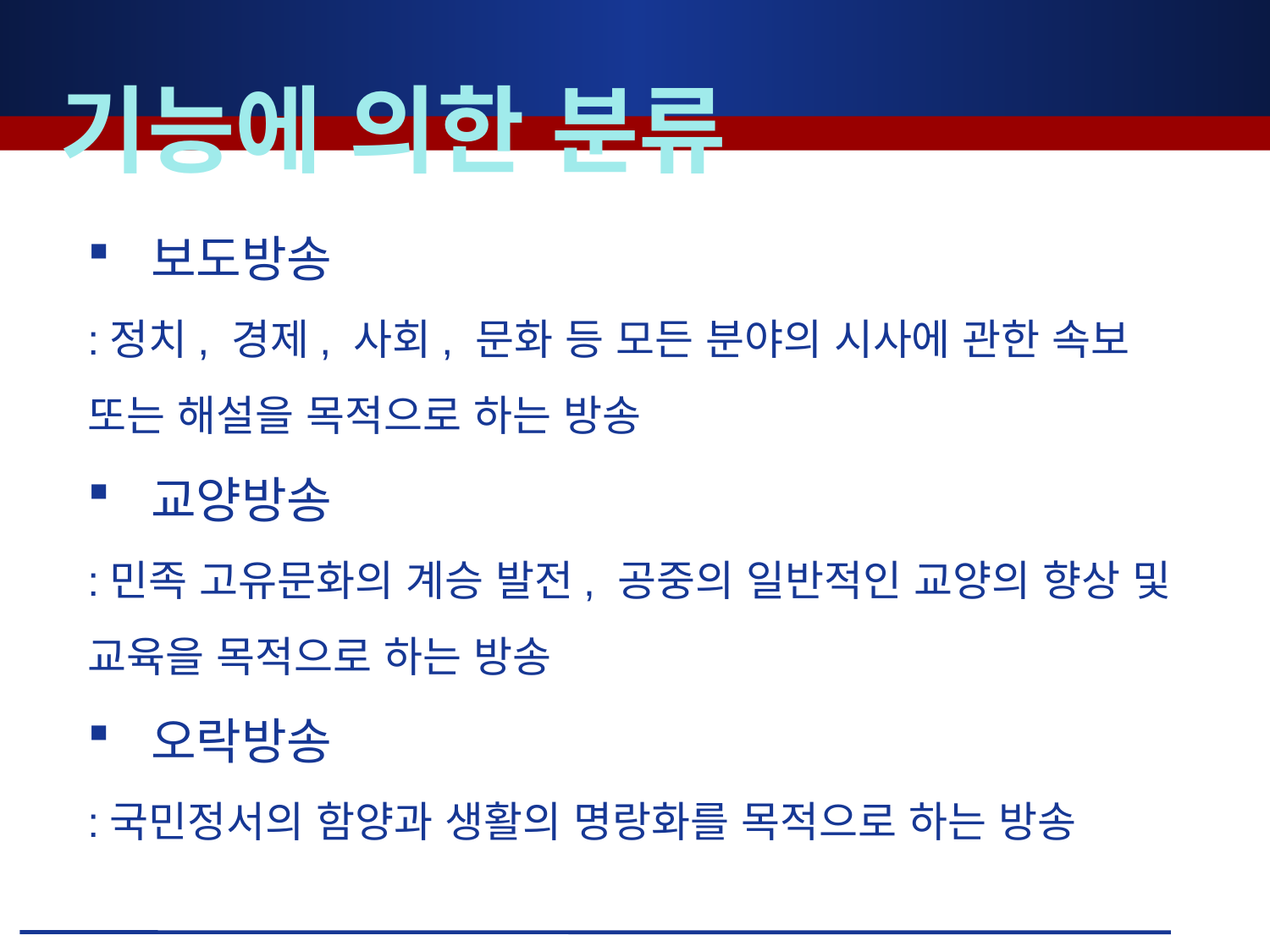

기능에 의한 분류
보도방송
:정치, 경제, 사회, 문화 등 모든 분야의 시사에 관한 속보 또는 해설을 목적으로 하는 방송
교양방송
:민족 고유문화의 계승 발전, 공중의 일반적인 교양의 향상 및 교육을 목적으로 하는 방송
오락방송
:국민정서의 함양과 생활의 명랑화를 목적으로 하는 방송